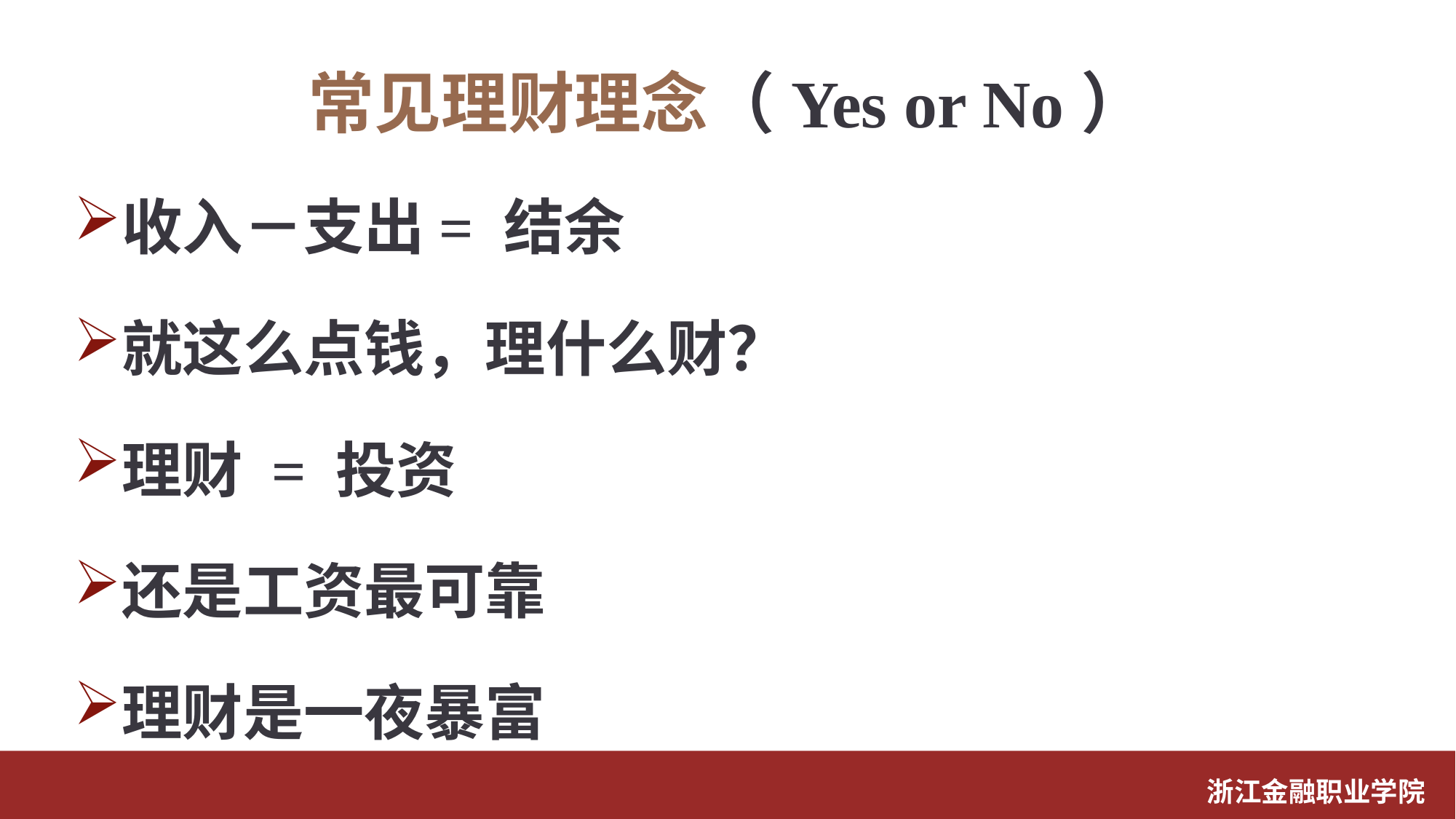

# 常见理财理念（Yes or No）
收入－支出= 结余
就这么点钱，理什么财？
理财 = 投资
还是工资最可靠
理财是一夜暴富